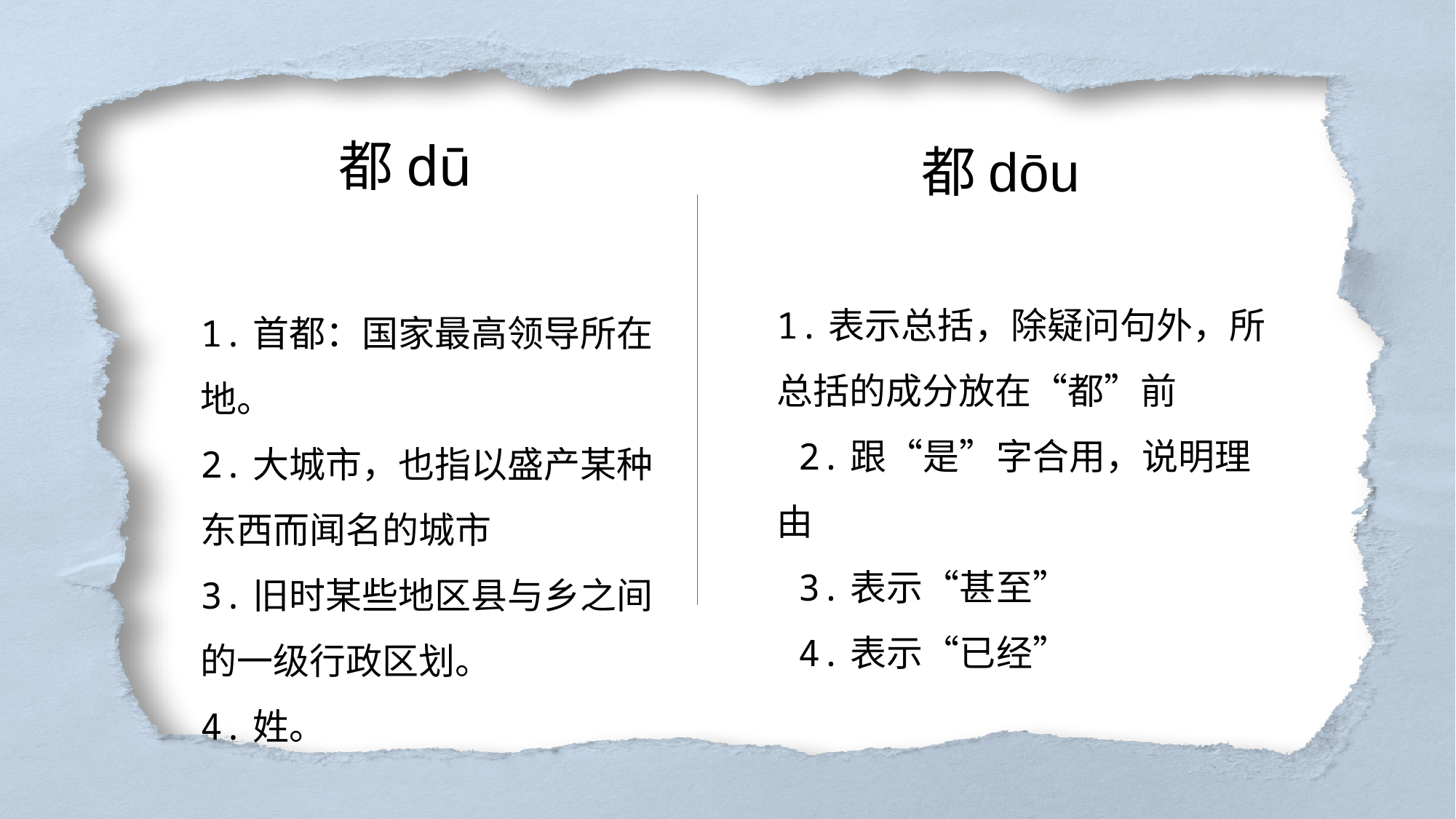

都dū
都dōu

1.表示总括，除疑问句外，所总括的成分放在“都”前
 2.跟“是”字合用，说明理由
 3.表示“甚至”
 4.表示“已经”

1.首都：国家最高领导所在地。
2.大城市，也指以盛产某种东西而闻名的城市
3.旧时某些地区县与乡之间的一级行政区划。
4.姓。